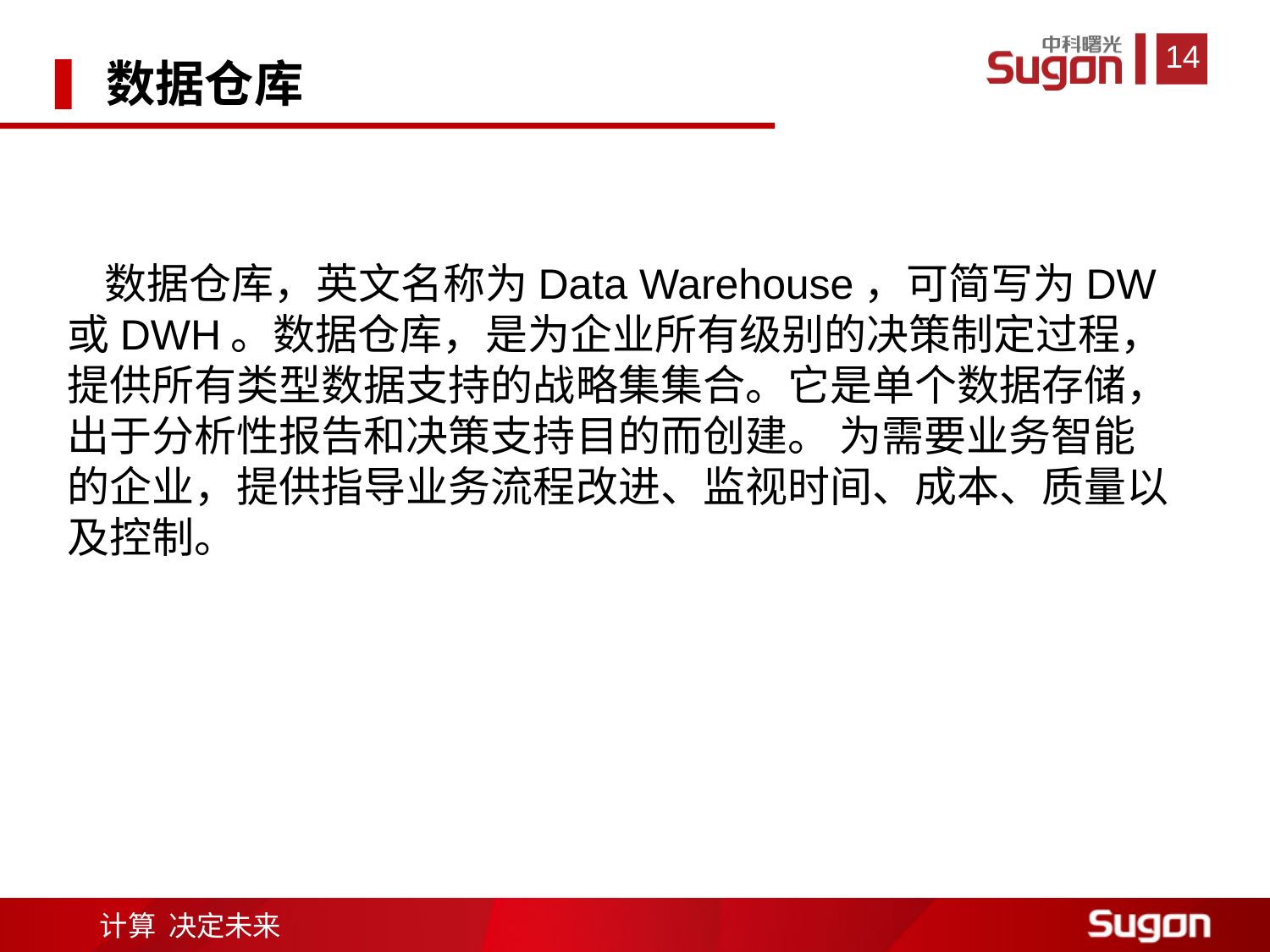

数据仓库

数据仓库，英文名称为Data Warehouse，可简写为DW或DWH。数据仓库，是为企业所有级别的决策制定过程，提供所有类型数据支持的战略集集合。它是单个数据存储，出于分析性报告和决策支持目的而创建。 为需要业务智能的企业，提供指导业务流程改进、监视时间、成本、质量以及控制。